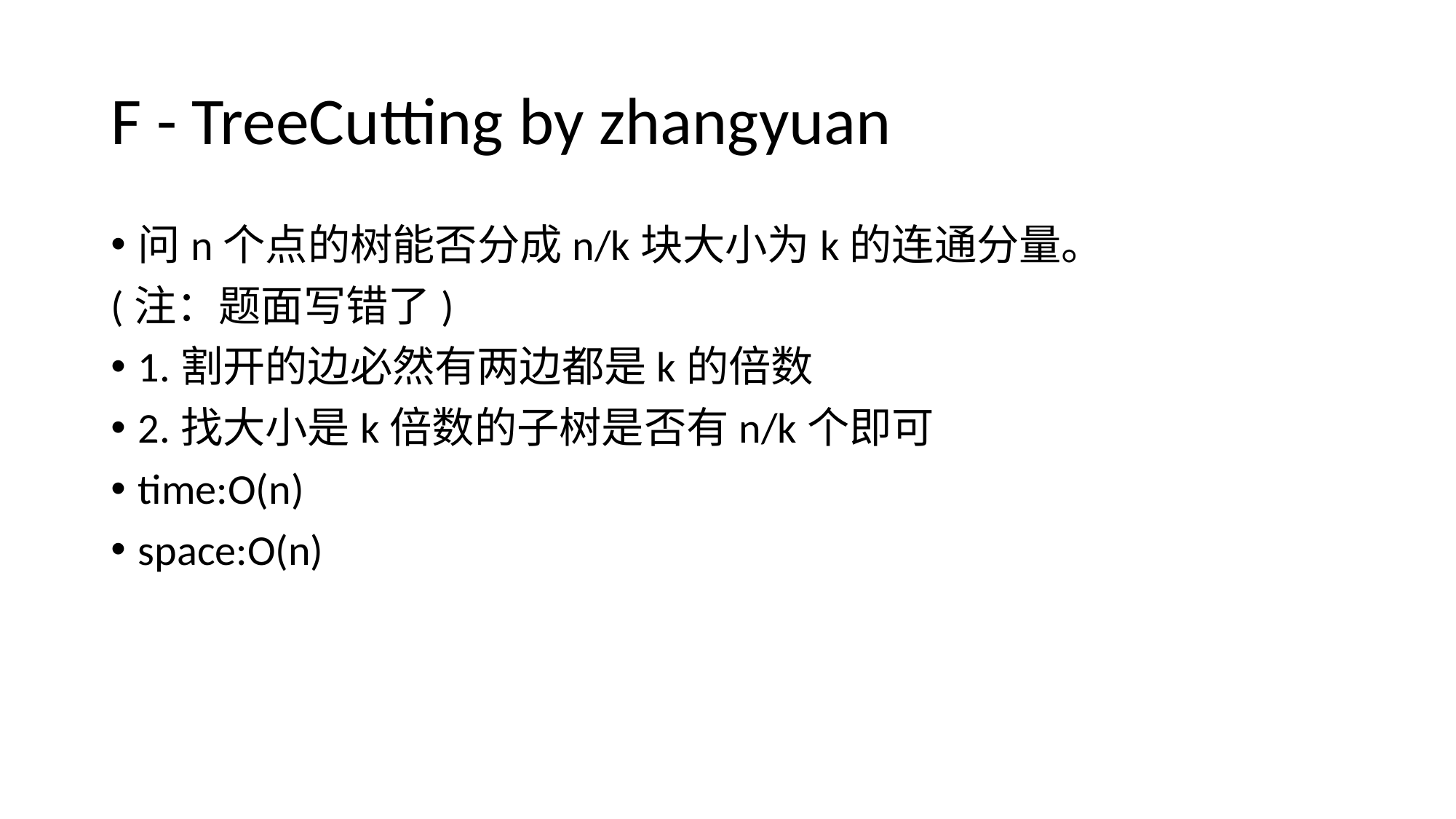

# F - TreeCutting by zhangyuan
问n个点的树能否分成n/k块大小为k的连通分量。
(注：题面写错了)
1.割开的边必然有两边都是k的倍数
2.找大小是k倍数的子树是否有n/k个即可
time:O(n)
space:O(n)